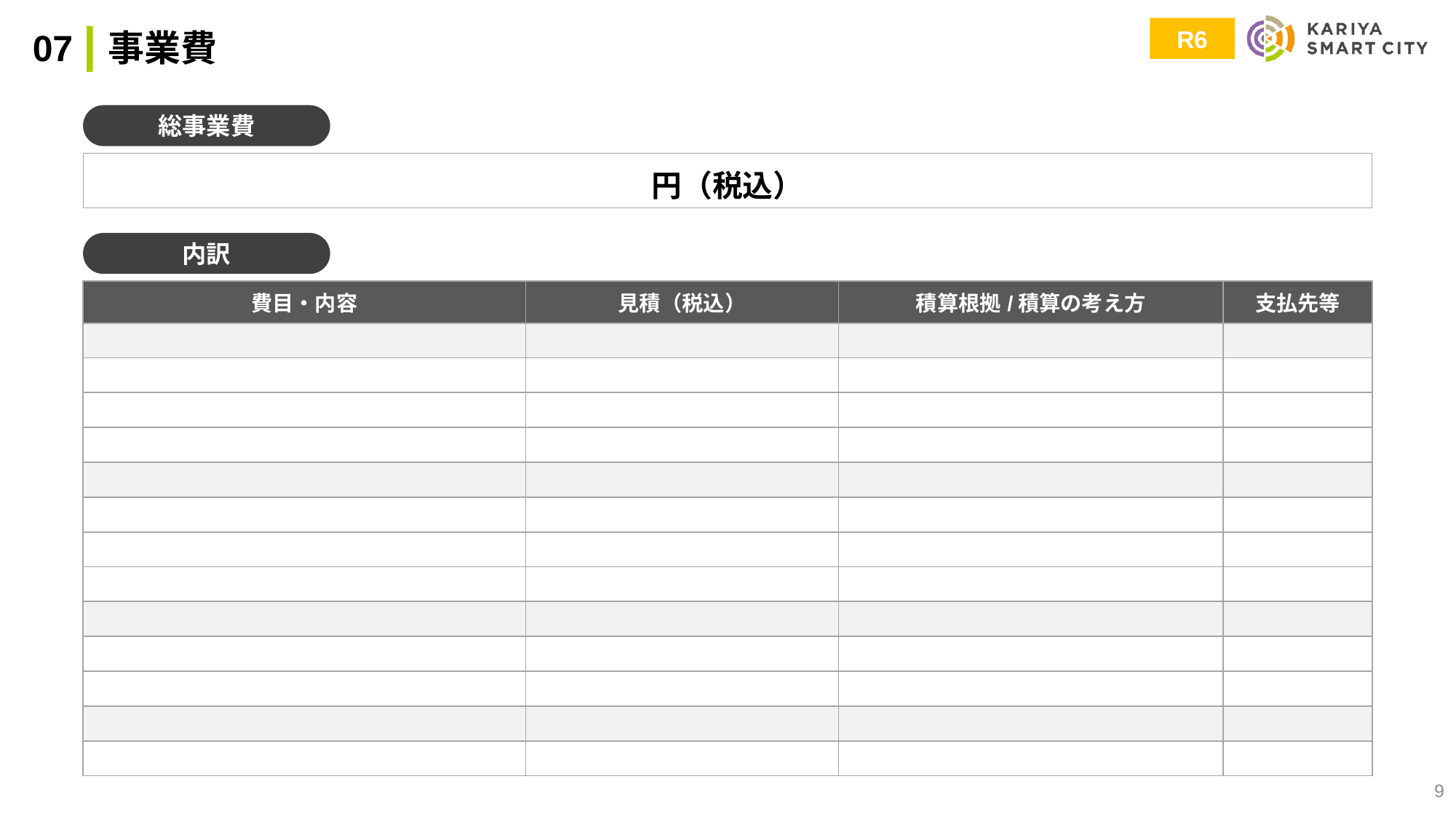

07 |事業費
R6
総事業費
円（税込）
内訳
| 費目・内容 | 見積（税込） | 積算根拠/積算の考え方 | 支払先等 |
| --- | --- | --- | --- |
|  |  |  |  |
|  |  |  |  |
|  |  |  |  |
|  |  |  |  |
|  |  |  |  |
|  |  |  |  |
|  |  |  |  |
|  |  |  |  |
|  |  |  |  |
|  |  |  |  |
|  |  |  |  |
|  |  |  |  |
|  |  |  |  |
9